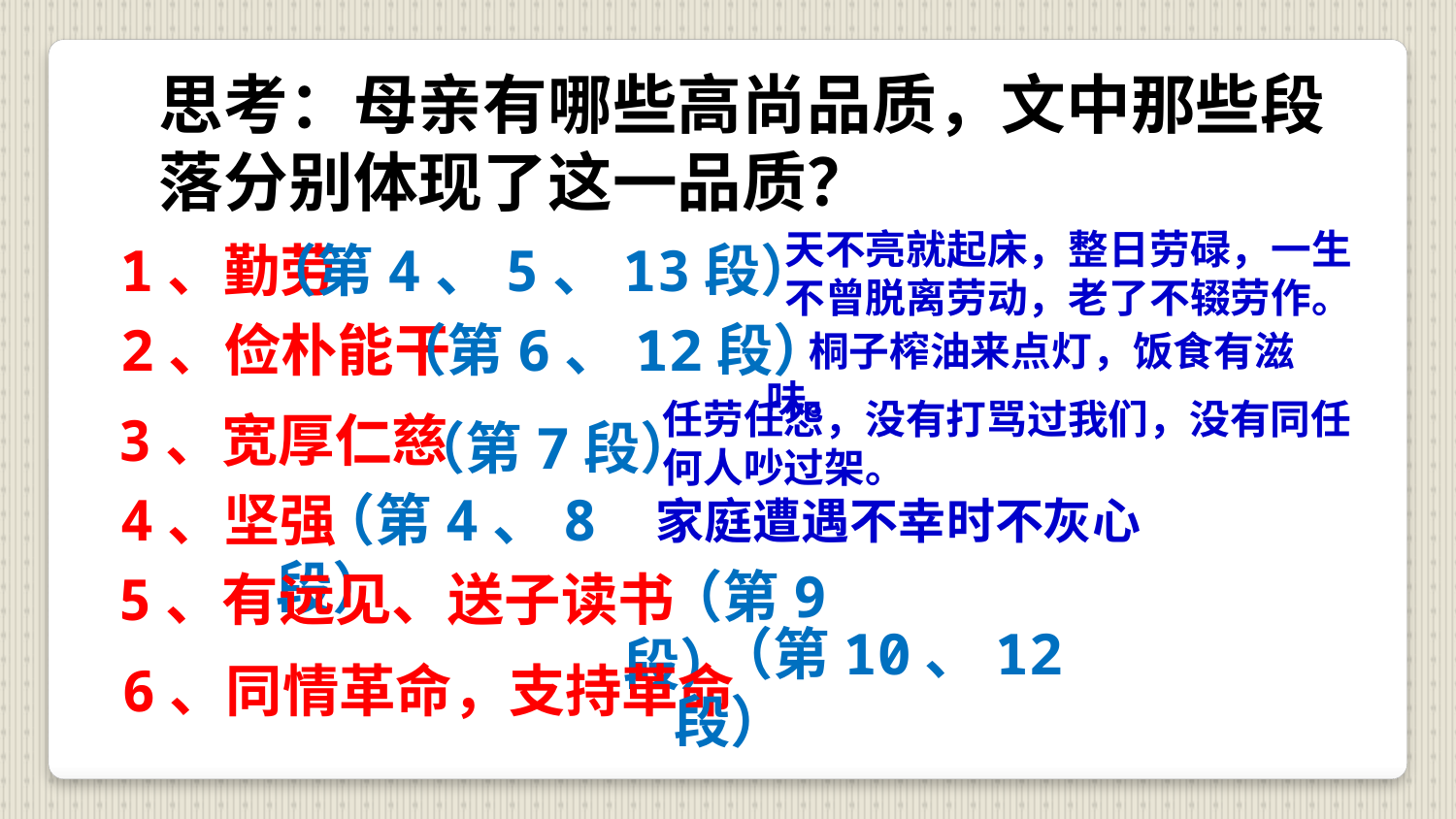

思考：母亲有哪些高尚品质，文中那些段
落分别体现了这一品质？
天不亮就起床，整日劳碌，一生
不曾脱离劳动，老了不辍劳作。
1、勤劳
（第4、5、13段）
2、俭朴能干
（第6、12段）
桐子榨油来点灯，饭食有滋味。
任劳任怨，没有打骂过我们，没有同任何人吵过架。
3、宽厚仁慈
（第7段）
4、坚强
（第4、8段）
家庭遭遇不幸时不灰心
（第9段）
5、有远见、送子读书

（第10、12段）
6、同情革命，支持革命